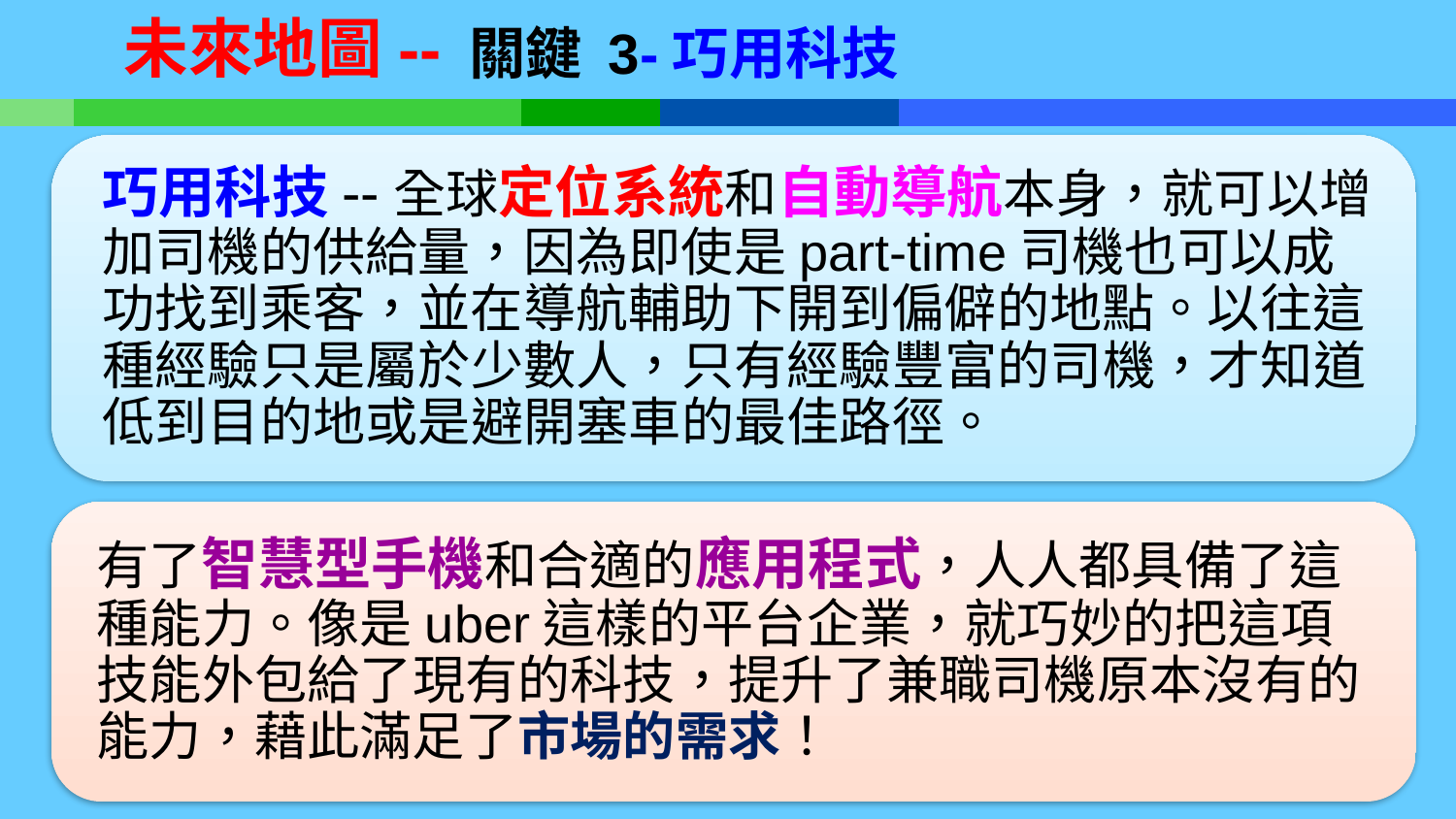

未來地圖--
關鍵 3-巧用科技
巧用科技--全球定位系統和自動導航本身，就可以增加司機的供給量，因為即使是part-time司機也可以成功找到乘客，並在導航輔助下開到偏僻的地點。以往這種經驗只是屬於少數人，只有經驗豐富的司機，才知道低到目的地或是避開塞車的最佳路徑。
有了智慧型手機和合適的應用程式，人人都具備了這種能力。像是uber這樣的平台企業，就巧妙的把這項技能外包給了現有的科技，提升了兼職司機原本沒有的能力，藉此滿足了市場的需求！